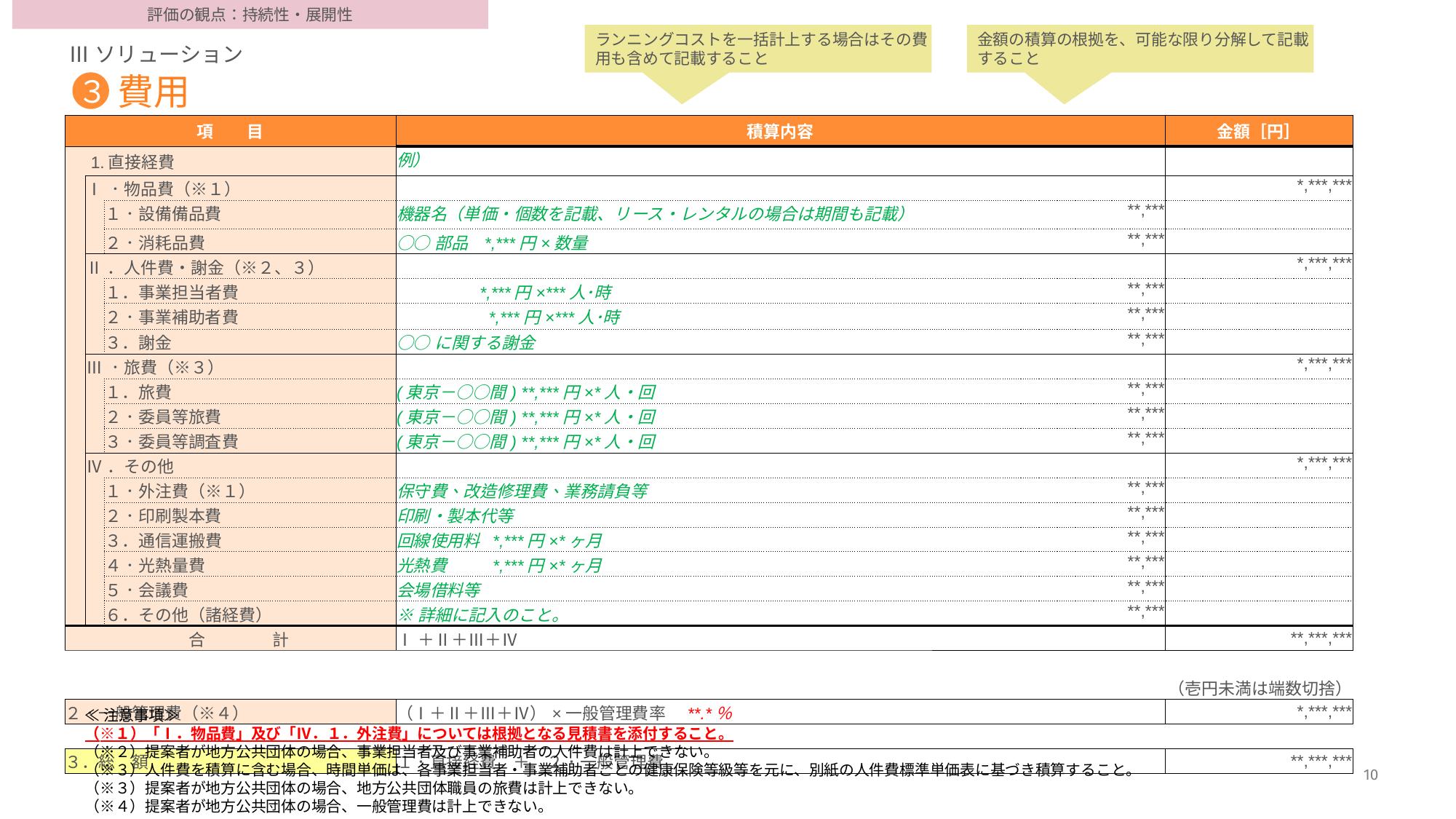

評価の観点：持続性・展開性
金額の積算の根拠を、可能な限り分解して記載すること
ランニングコストを一括計上する場合はその費用も含めて記載すること
Ⅲソリューション
３
# 費用
| 項　　目 |  |  |  |  | 積算内容 |  |  |  | 金額［円］ |
| --- | --- | --- | --- | --- | --- | --- | --- | --- | --- |
| 1.直接経費 |  |  |  |  | 例） |  |  |  |  |
|  |  | Ⅰ．物品費（※１） |  |  |  |  |  |  | \*,\*\*\*,\*\*\* |
|  |  |  | １．設備備品費 |  | 機器名（単価・個数を記載、リース・レンタルの場合は期間も記載） |  |  | \*\*,\*\*\* |  |
|  |  |  | ２．消耗品費 |  | ○○部品 \*,\*\*\*円×数量 |  |  | \*\*,\*\*\* |  |
|  |  | Ⅱ．人件費・謝金（※２、３） |  |  |  |  |  |  | \*,\*\*\*,\*\*\* |
|  |  |  | １．事業担当者費 |  | \*,\*\*\*円×\*\*\*人･時 |  |  | \*\*,\*\*\* |  |
|  |  |  | ２．事業補助者費 |  | \*,\*\*\*円×\*\*\*人･時 |  |  | \*\*,\*\*\* |  |
|  |  |  | ３．謝金 |  | ○○に関する謝金 |  |  | \*\*,\*\*\* |  |
|  |  | Ⅲ．旅費（※３） |  |  |  |  |  |  | \*,\*\*\*,\*\*\* |
|  |  |  | １．旅費 |  | (東京－○○間) \*\*,\*\*\*円×\*人・回 |  |  | \*\*,\*\*\* |  |
|  |  |  | ２．委員等旅費 |  | (東京－○○間) \*\*,\*\*\*円×\*人・回 |  |  | \*\*,\*\*\* |  |
|  |  |  | ３．委員等調査費 |  | (東京－○○間) \*\*,\*\*\*円×\*人・回 |  |  | \*\*,\*\*\* |  |
|  |  | Ⅳ．その他 |  |  |  |  |  |  | \*,\*\*\*,\*\*\* |
|  |  |  | １．外注費（※１） |  | 保守費、改造修理費、業務請負等 |  |  | \*\*,\*\*\* |  |
|  |  |  | ２．印刷製本費 |  | 印刷・製本代等 |  |  | \*\*,\*\*\* |  |
|  |  |  | ３．通信運搬費 |  | 回線使用料 \*,\*\*\*円×\*ヶ月 |  |  | \*\*,\*\*\* |  |
|  |  |  | ４．光熱量費 |  | 光熱費　　 \*,\*\*\*円×\*ヶ月 |  |  | \*\*,\*\*\* |  |
|  |  |  | ５．会議費 |  | 会場借料等 |  |  | \*\*,\*\*\* |  |
|  |  |  | ６．その他（諸経費） |  | ※詳細に記入のこと。 |  |  | \*\*,\*\*\* |  |
| 合　　　　計 |  |  |  |  | Ⅰ＋Ⅱ＋Ⅲ＋Ⅳ |  |  |  | \*\*,\*\*\*,\*\*\* |
|  |  |  |  |  |  |  |  | （壱円未満は端数切捨） |  |
| ２．一般管理費（※４） |  |  |  |  | （Ⅰ＋Ⅱ＋Ⅲ＋Ⅳ）×一般管理費率　\*\*.\*％ |  |  |  | \*,\*\*\*,\*\*\* |
|  |  |  |  |  |  |  |  |  |  |
| ３．総　額 |  |  |  |  | １．直接経費　＋　２．一般管理費 |  |  |  | \*\*,\*\*\*,\*\*\* |
≪注意事項≫
（※１）「Ⅰ．物品費」及び「Ⅳ．１．外注費」については根拠となる見積書を添付すること。
（※２）提案者が地方公共団体の場合、事業担当者及び事業補助者の人件費は計上できない。
（※３）人件費を積算に含む場合、時間単価は、各事業担当者・事業補助者ごとの健康保険等級等を元に、別紙の人件費標準単価表に基づき積算すること。
（※３）提案者が地方公共団体の場合、地方公共団体職員の旅費は計上できない。
（※４）提案者が地方公共団体の場合、一般管理費は計上できない。